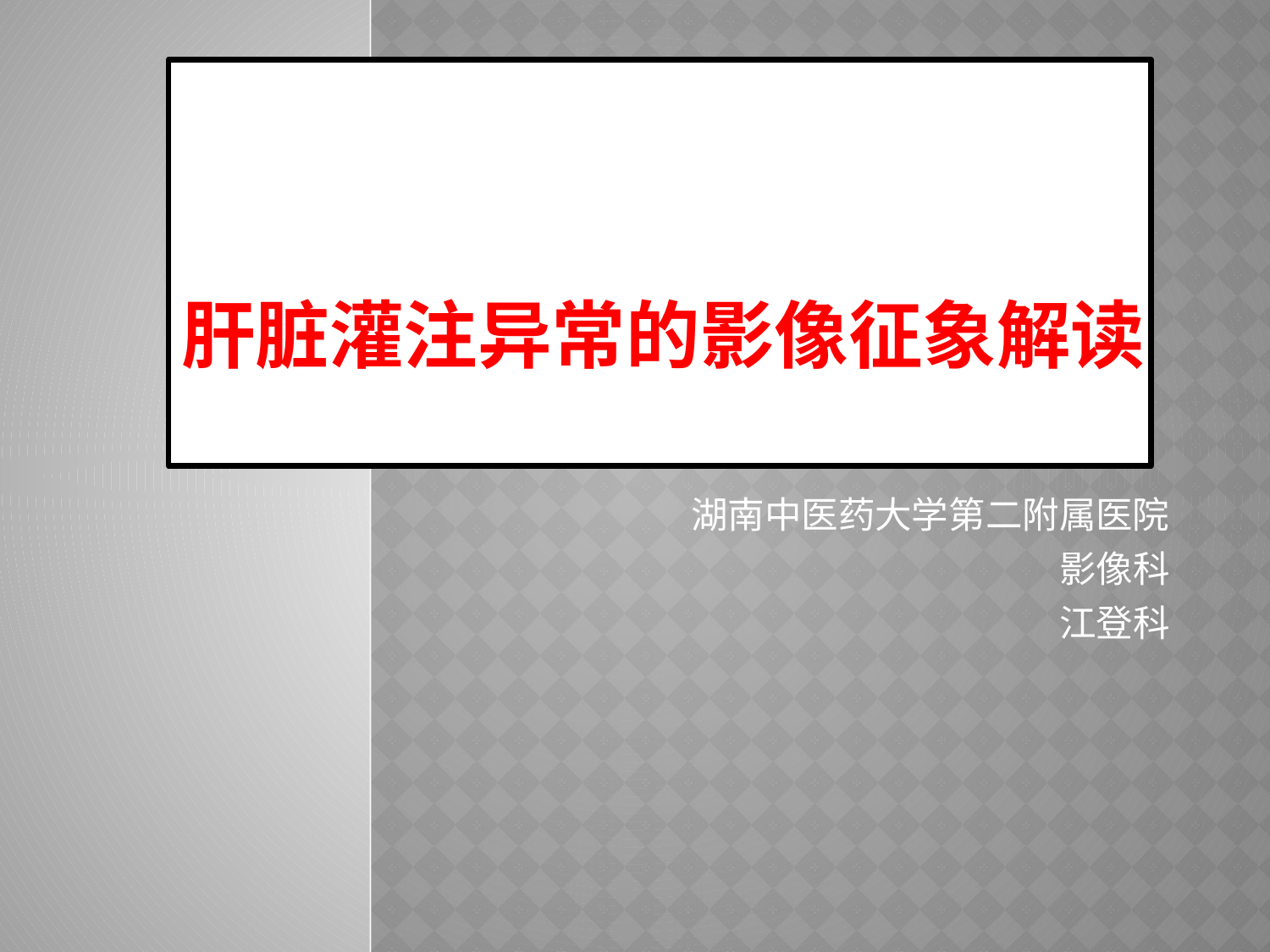

# 肝脏灌注异常的影像征象解读
湖南中医药大学第二附属医院
影像科
江登科